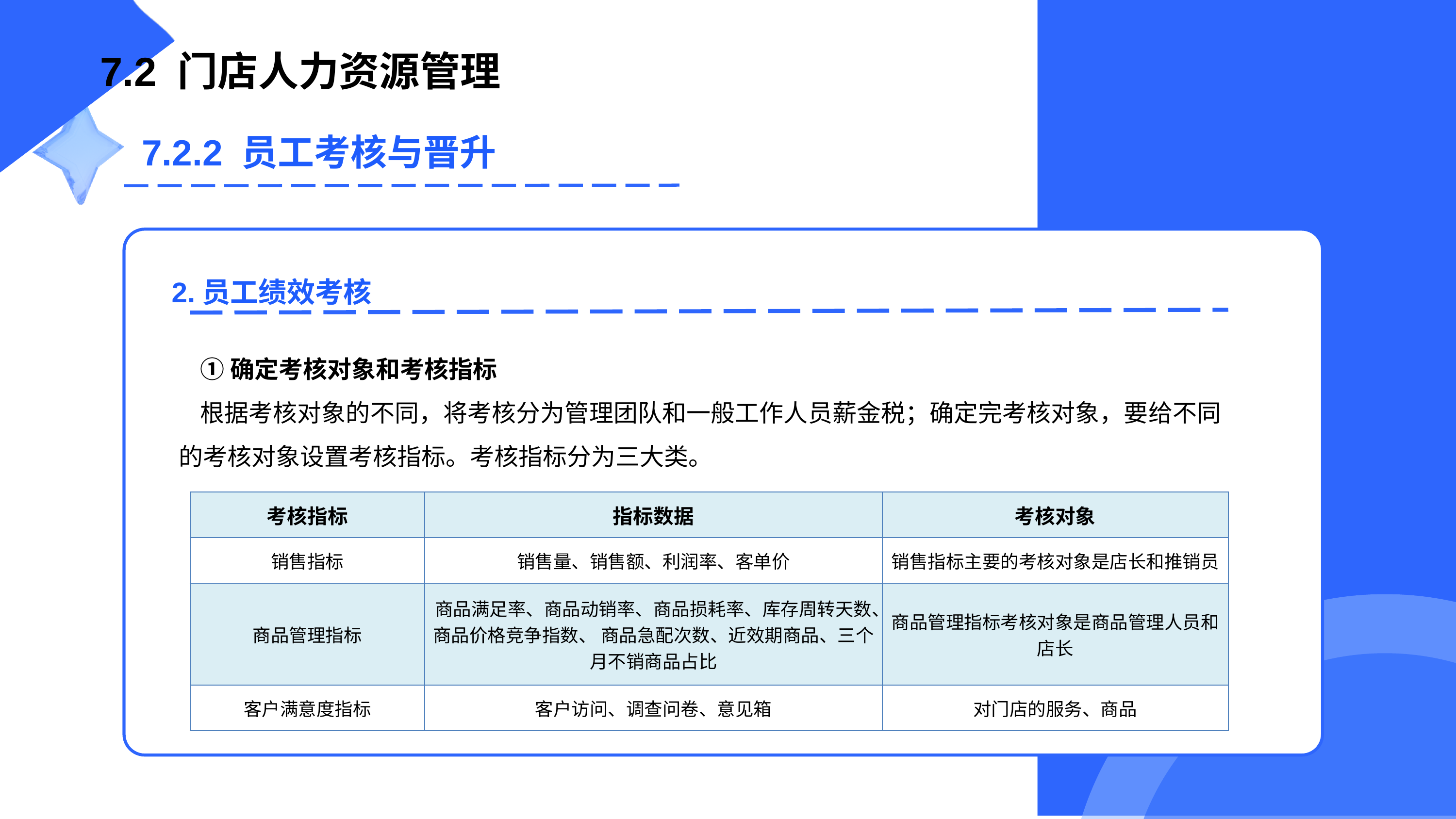

7.2 门店人力资源管理

7.2.2 员工考核与晋升

①确定考核对象和考核指标
根据考核对象的不同，将考核分为管理团队和一般工作人员薪金税；确定完考核对象，要给不同的考核对象设置考核指标。考核指标分为三大类。
2.员工绩效考核

| 考核指标 | 指标数据 | 考核对象 |
| --- | --- | --- |
| 销售指标 | 销售量、销售额、利润率、客单价 | 销售指标主要的考核对象是店长和推销员 |
| 商品管理指标 | 商品满足率、商品动销率、商品损耗率、库存周转天数、商品价格竞争指数、 商品急配次数、近效期商品、三个月不销商品占比 | 商品管理指标考核对象是商品管理人员和店长 |
| 客户满意度指标 | 客户访问、调查问卷、意见箱 | 对门店的服务、商品 |